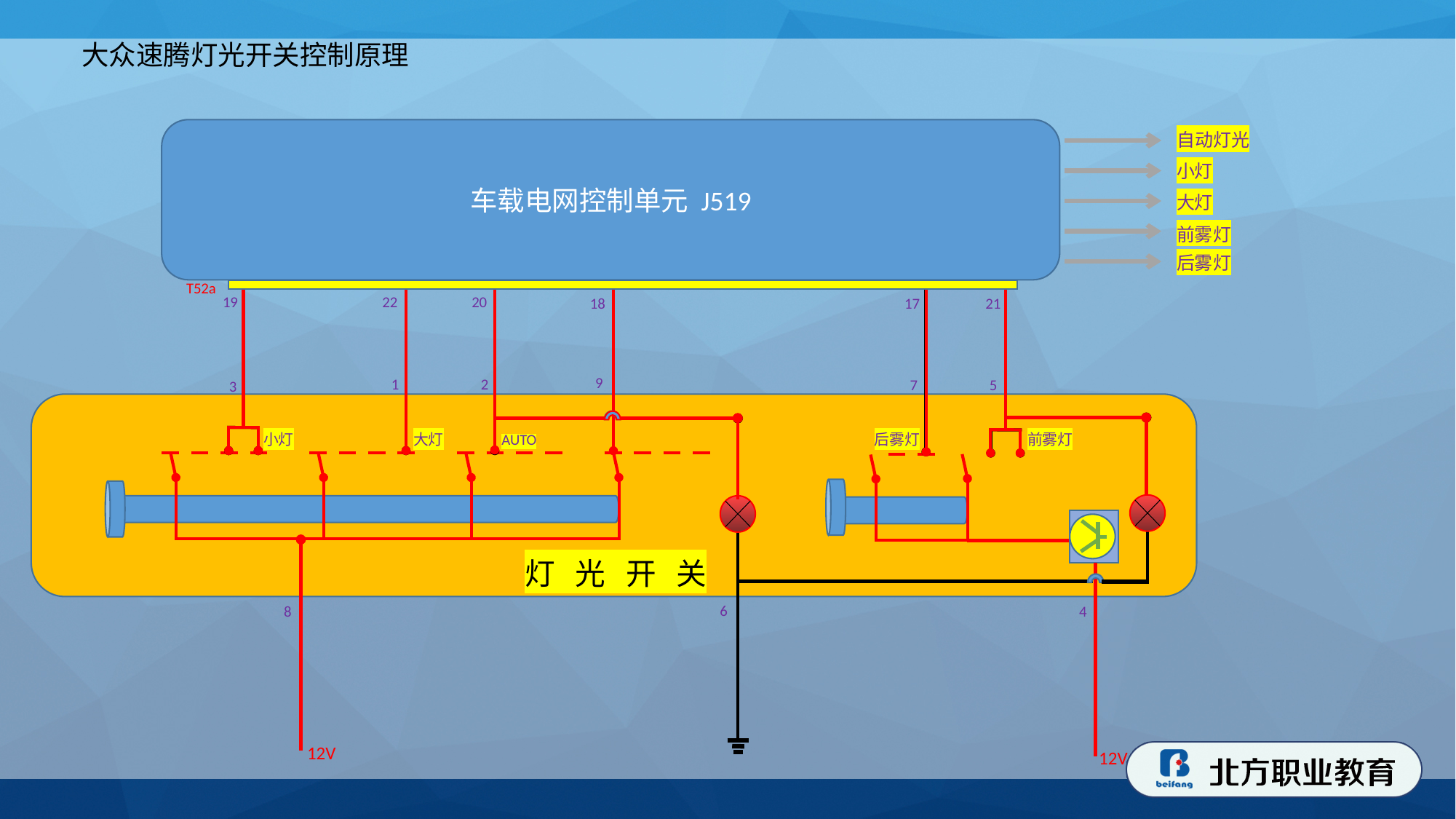

大众速腾灯光开关控制原理
车载电网控制单元 J519
自动灯光
小灯
大灯
前雾灯
后雾灯
T52a

19
22
20
18
17
21
9
1
2
5
7
3

小灯
大灯
AUTO
后雾灯
前雾灯

灯   光   开   关

6
8
4
12V
12V